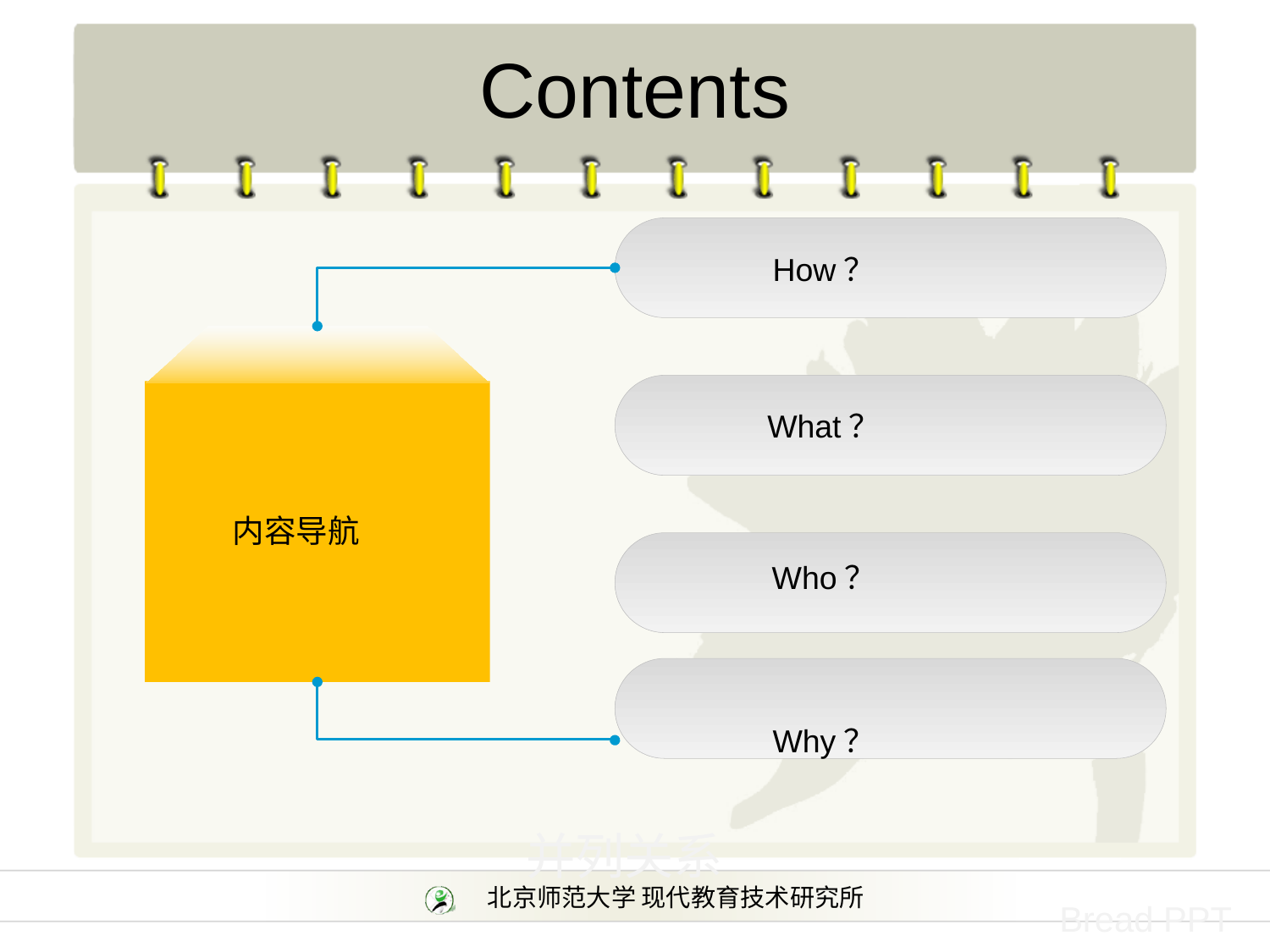

# Contents

How？

What？
内容导航

Who？

Why？
并列关系
Bread PPT